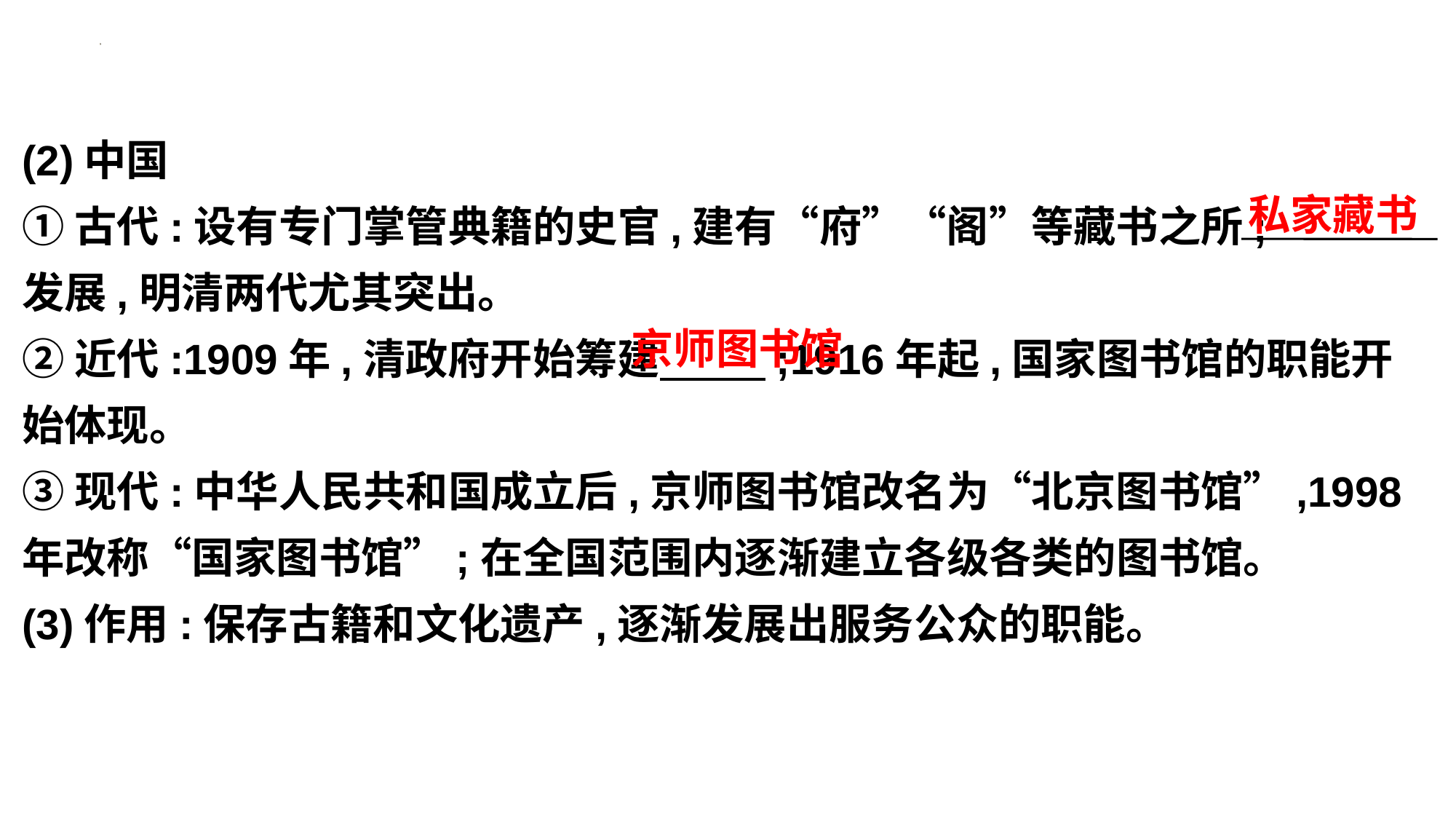

(2)中国
①古代:设有专门掌管典籍的史官,建有“府”“阁”等藏书之所;
发展,明清两代尤其突出。
②近代:1909年,清政府开始筹建           ;1916年起,国家图书馆的职能开始体现。
③现代:中华人民共和国成立后,京师图书馆改名为“北京图书馆”,1998年改称“国家图书馆”;在全国范围内逐渐建立各级各类的图书馆。
(3)作用:保存古籍和文化遗产,逐渐发展出服务公众的职能。
私家藏书
京师图书馆